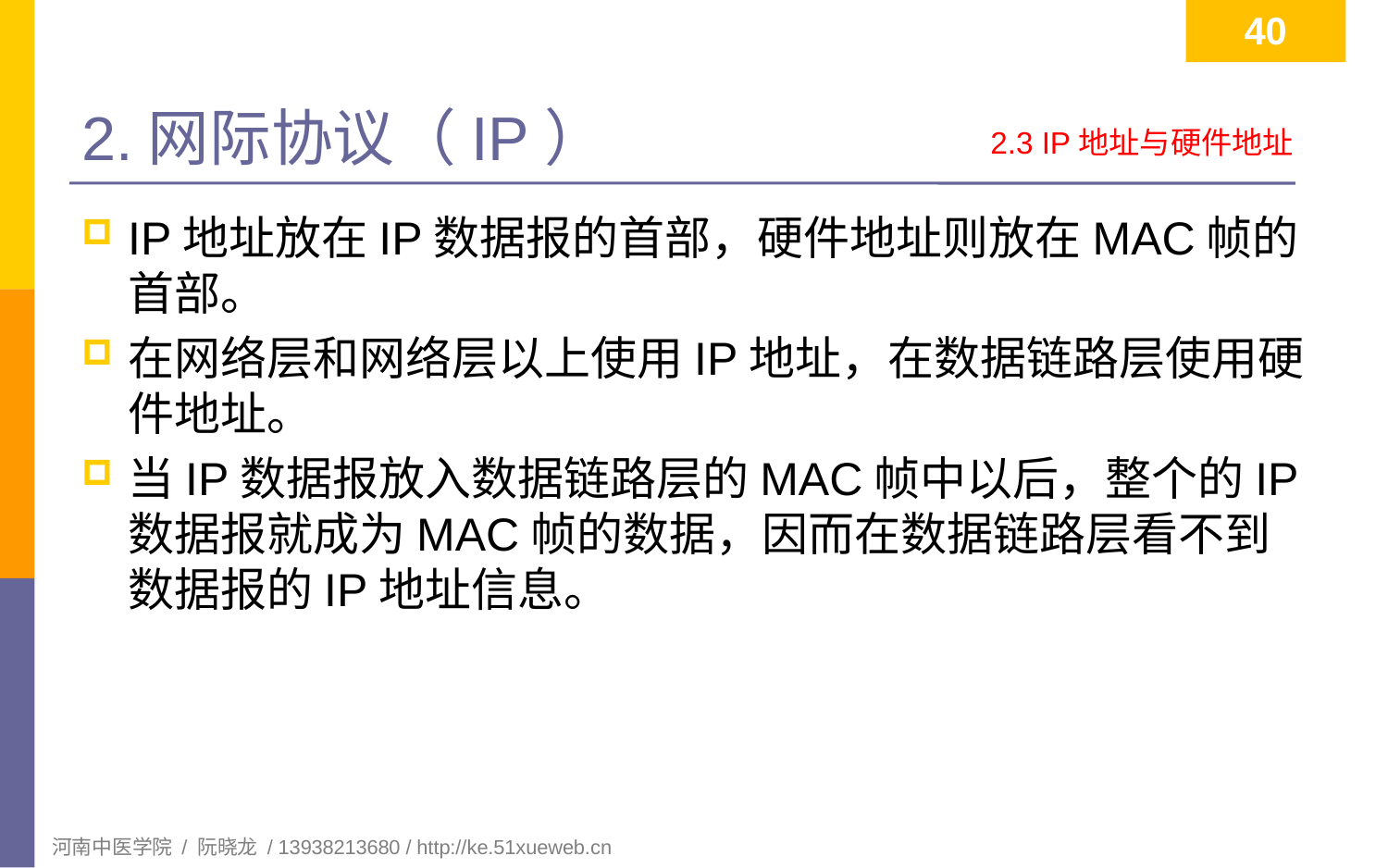

40
# 2.网际协议（IP）
2.3 IP地址与硬件地址
IP地址放在IP数据报的首部，硬件地址则放在MAC帧的首部。
在网络层和网络层以上使用IP地址，在数据链路层使用硬件地址。
当IP数据报放入数据链路层的MAC帧中以后，整个的IP数据报就成为MAC帧的数据，因而在数据链路层看不到数据报的IP地址信息。